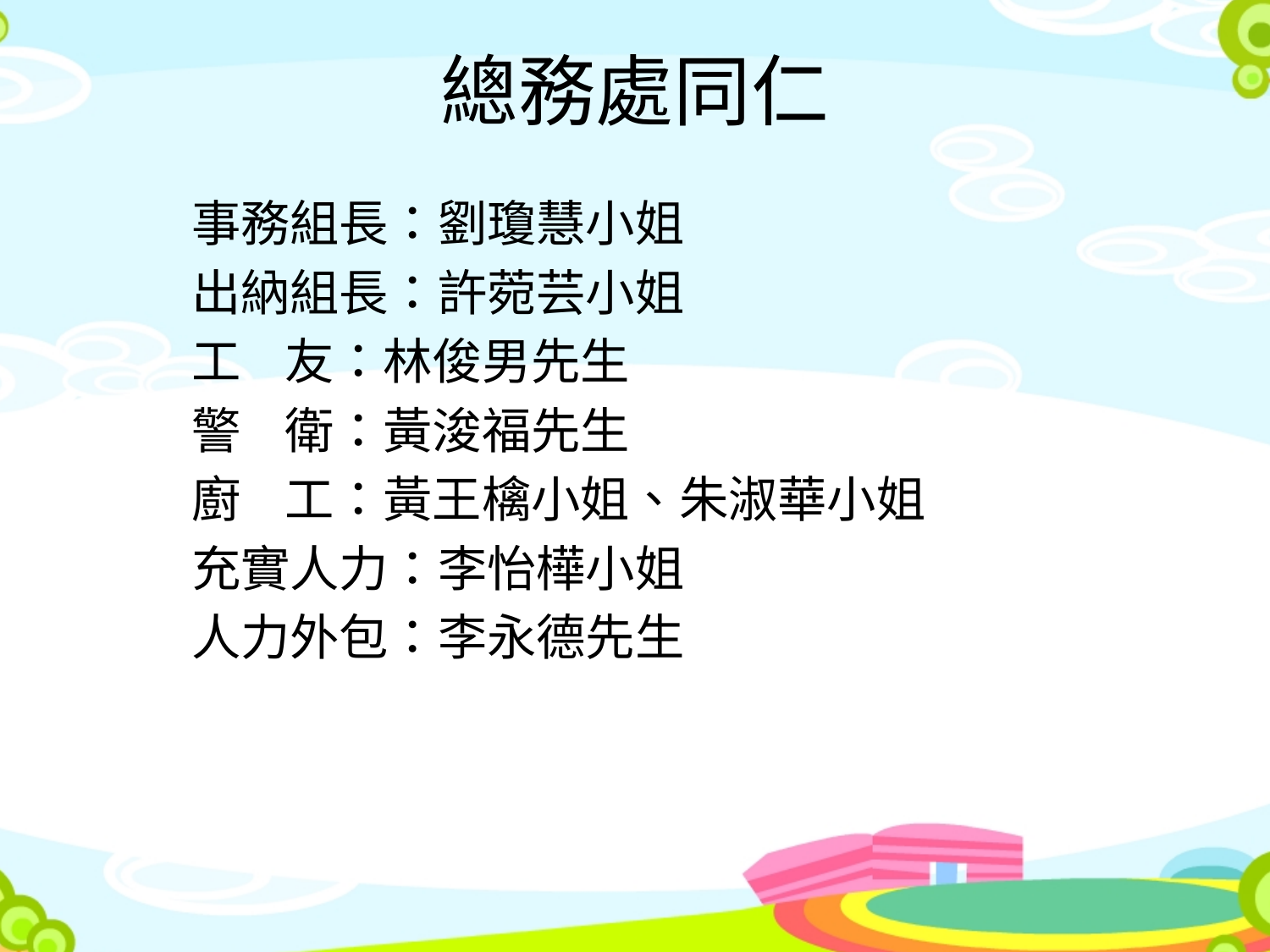

# 總務處同仁
事務組長：劉瓊慧小姐
出納組長：許菀芸小姐
工    友：林俊男先生
警    衛：黃浚福先生
廚    工：黃王檎小姐、朱淑華小姐
充實人力：李怡樺小姐
人力外包：李永德先生